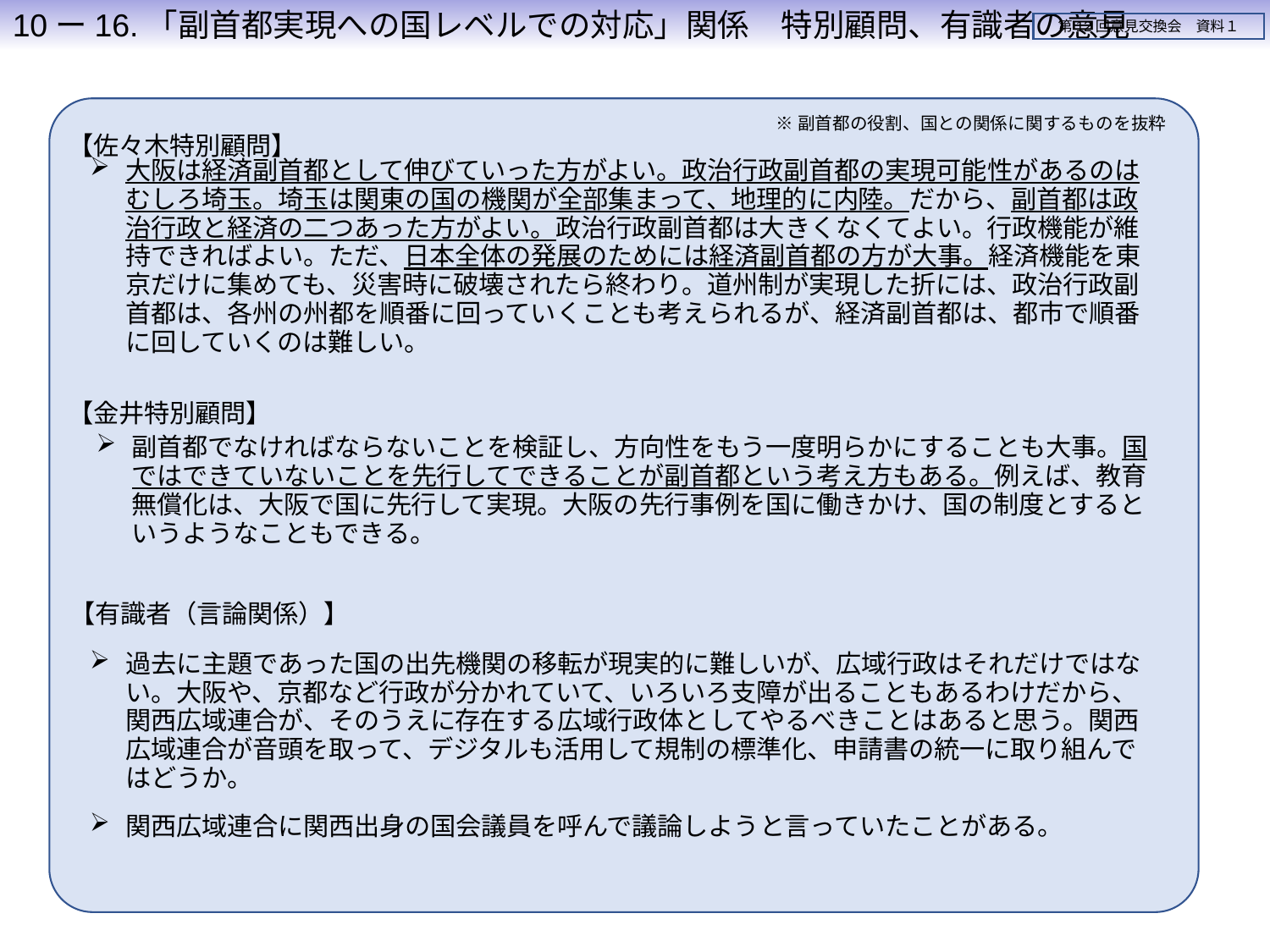

10ー16.「副首都実現への国レベルでの対応」関係　特別顧問、有識者の意見
第12回意見交換会　資料１
※副首都の役割、国との関係に関するものを抜粋

【佐々木特別顧問】
大阪は経済副首都として伸びていった方がよい。政治行政副首都の実現可能性があるのはむしろ埼玉。埼玉は関東の国の機関が全部集まって、地理的に内陸。だから、副首都は政治行政と経済の二つあった方がよい。政治行政副首都は大きくなくてよい。行政機能が維持できればよい。ただ、日本全体の発展のためには経済副首都の方が大事。経済機能を東京だけに集めても、災害時に破壊されたら終わり。道州制が実現した折には、政治行政副首都は、各州の州都を順番に回っていくことも考えられるが、経済副首都は、都市で順番に回していくのは難しい。
【金井特別顧問】
副首都でなければならないことを検証し、方向性をもう一度明らかにすることも大事。国ではできていないことを先行してできることが副首都という考え方もある。例えば、教育無償化は、大阪で国に先行して実現。大阪の先行事例を国に働きかけ、国の制度とするというようなこともできる。
【有識者（言論関係）】
過去に主題であった国の出先機関の移転が現実的に難しいが、広域行政はそれだけではない。大阪や、京都など行政が分かれていて、いろいろ支障が出ることもあるわけだから、関西広域連合が、そのうえに存在する広域行政体としてやるべきことはあると思う。関西広域連合が音頭を取って、デジタルも活用して規制の標準化、申請書の統一に取り組んではどうか。
関西広域連合に関西出身の国会議員を呼んで議論しようと言っていたことがある。